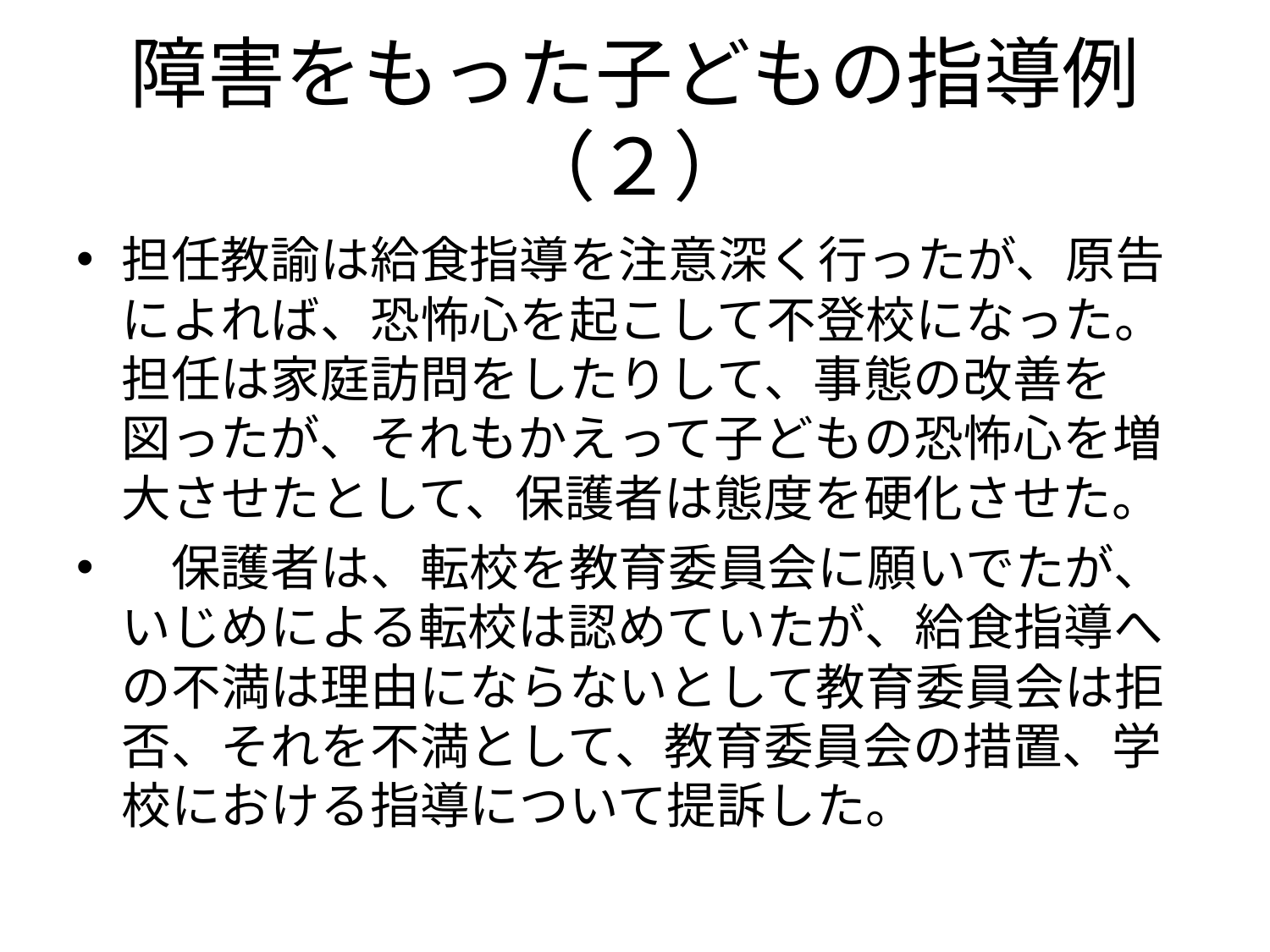

# 障害をもった子どもの指導例（２）
担任教諭は給食指導を注意深く行ったが、原告によれば、恐怖心を起こして不登校になった。担任は家庭訪問をしたりして、事態の改善を図ったが、それもかえって子どもの恐怖心を増大させたとして、保護者は態度を硬化させた。
　保護者は、転校を教育委員会に願いでたが、いじめによる転校は認めていたが、給食指導への不満は理由にならないとして教育委員会は拒否、それを不満として、教育委員会の措置、学校における指導について提訴した。